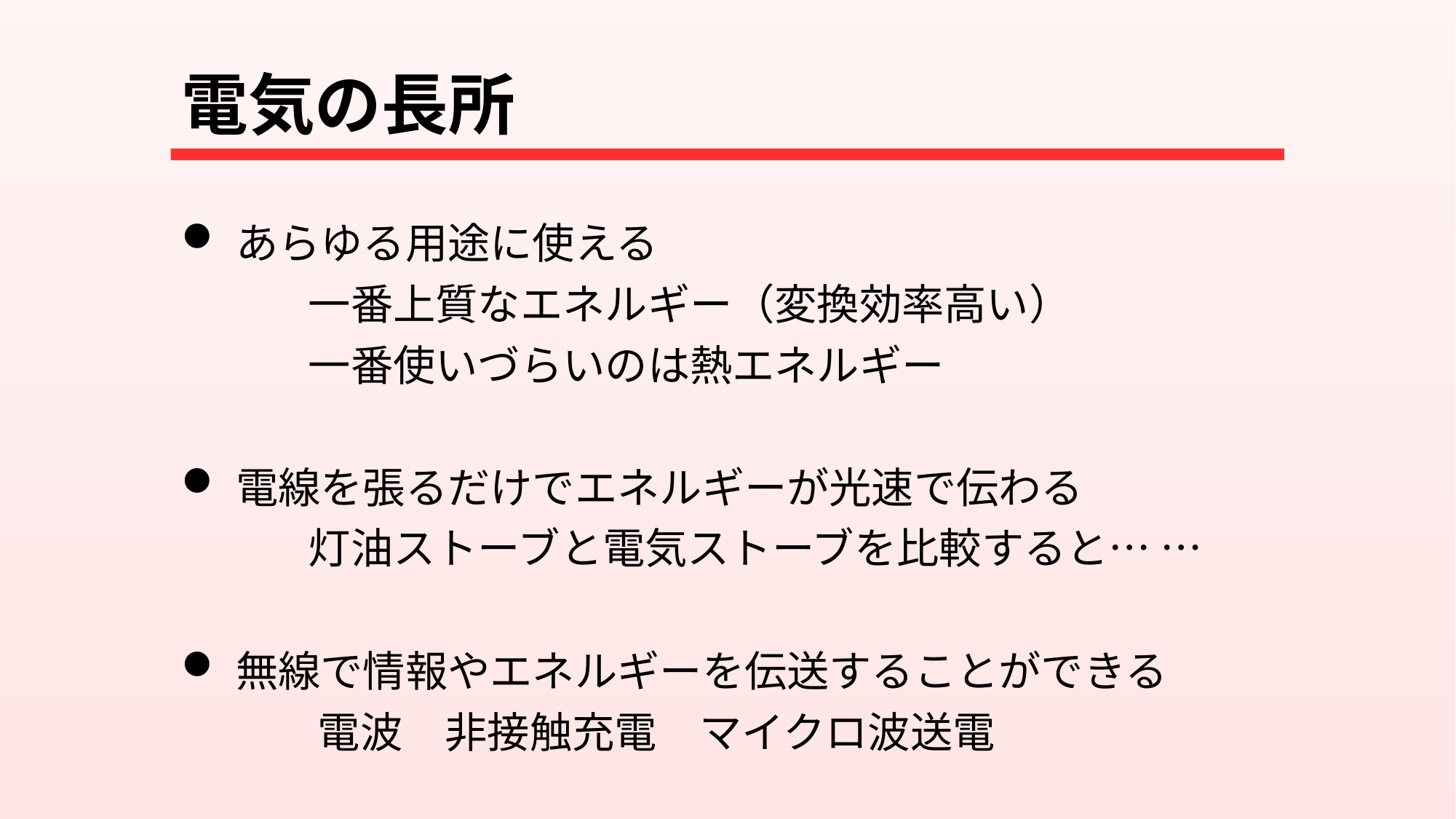

# 電気の長所
あらゆる用途に使える
　　　一番上質なエネルギー（変換効率高い）
　　　一番使いづらいのは熱エネルギー

電線を張るだけでエネルギーが光速で伝わる
　　　灯油ストーブと電気ストーブを比較すると… …

無線で情報やエネルギーを伝送することができる
　　 　電波　非接触充電　マイクロ波送電